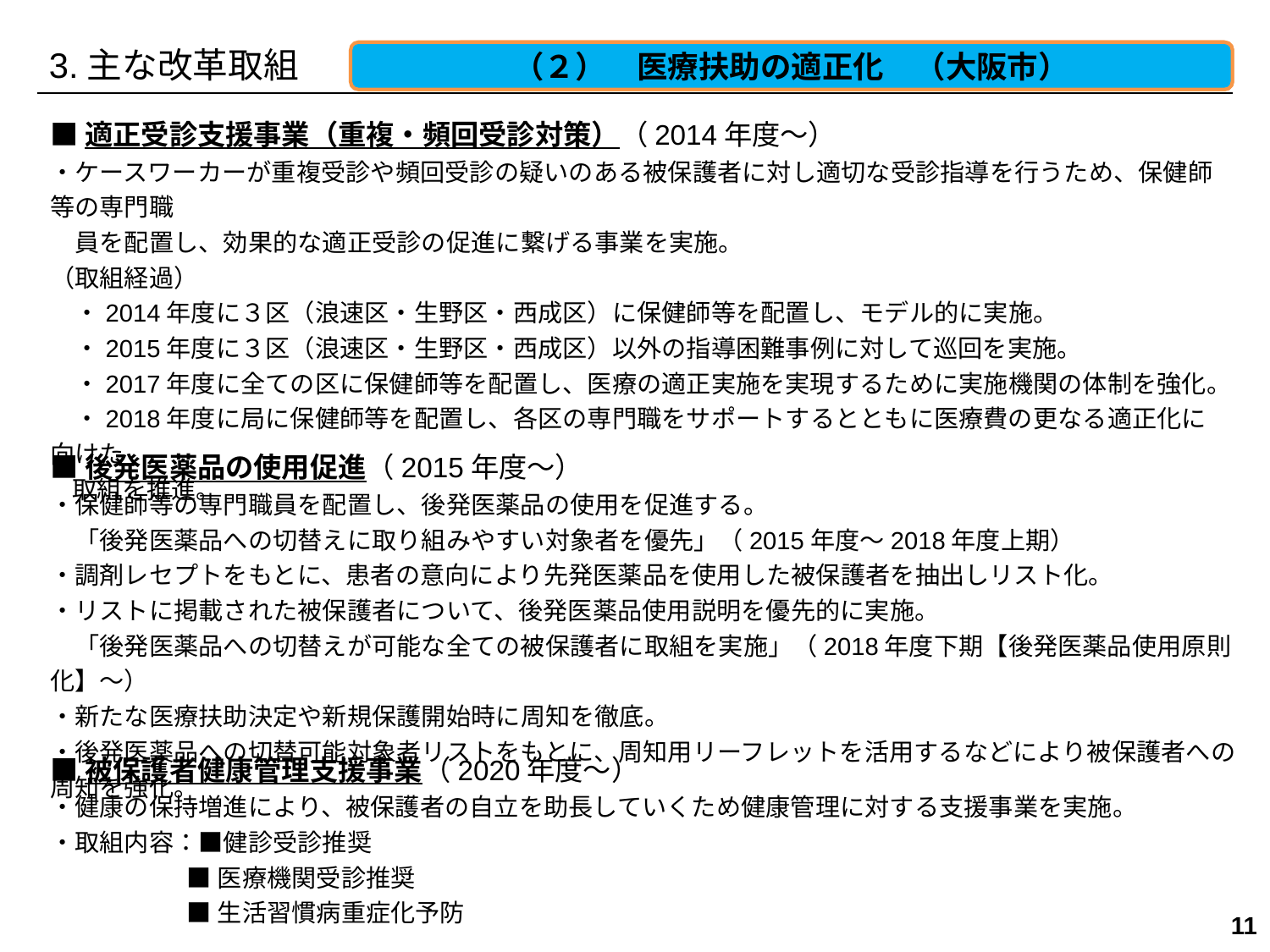

3.主な改革取組
（２）　医療扶助の適正化　（大阪市）
生活保護の適正化（医療扶助の適正化）（大阪市）
■適正受診支援事業（重複・頻回受診対策）（2014年度～）
・ケースワーカーが重複受診や頻回受診の疑いのある被保護者に対し適切な受診指導を行うため、保健師等の専門職
　員を配置し、効果的な適正受診の促進に繋げる事業を実施。
（取組経過）
　・2014年度に３区（浪速区・生野区・西成区）に保健師等を配置し、モデル的に実施。
　・2015年度に３区（浪速区・生野区・西成区）以外の指導困難事例に対して巡回を実施。
　・2017年度に全ての区に保健師等を配置し、医療の適正実施を実現するために実施機関の体制を強化。
　・2018年度に局に保健師等を配置し、各区の専門職をサポートするとともに医療費の更なる適正化に向けた
   取組を推進。

■後発医薬品の使用促進（2015年度～）
・保健師等の専門職員を配置し、後発医薬品の使用を促進する。
　「後発医薬品への切替えに取り組みやすい対象者を優先」（2015年度～2018年度上期）
・調剤レセプトをもとに、患者の意向により先発医薬品を使用した被保護者を抽出しリスト化。
・リストに掲載された被保護者について、後発医薬品使用説明を優先的に実施。
　「後発医薬品への切替えが可能な全ての被保護者に取組を実施」（2018年度下期【後発医薬品使用原則化】～）
・新たな医療扶助決定や新規保護開始時に周知を徹底。
・後発医薬品への切替可能対象者リストをもとに、周知用リーフレットを活用するなどにより被保護者への周知を強化。

■被保護者健康管理支援事業（2020年度～）
・健康の保持増進により、被保護者の自立を助長していくため健康管理に対する支援事業を実施。
・取組内容：■健診受診推奨
	■医療機関受診推奨
	■生活習慣病重症化予防
11